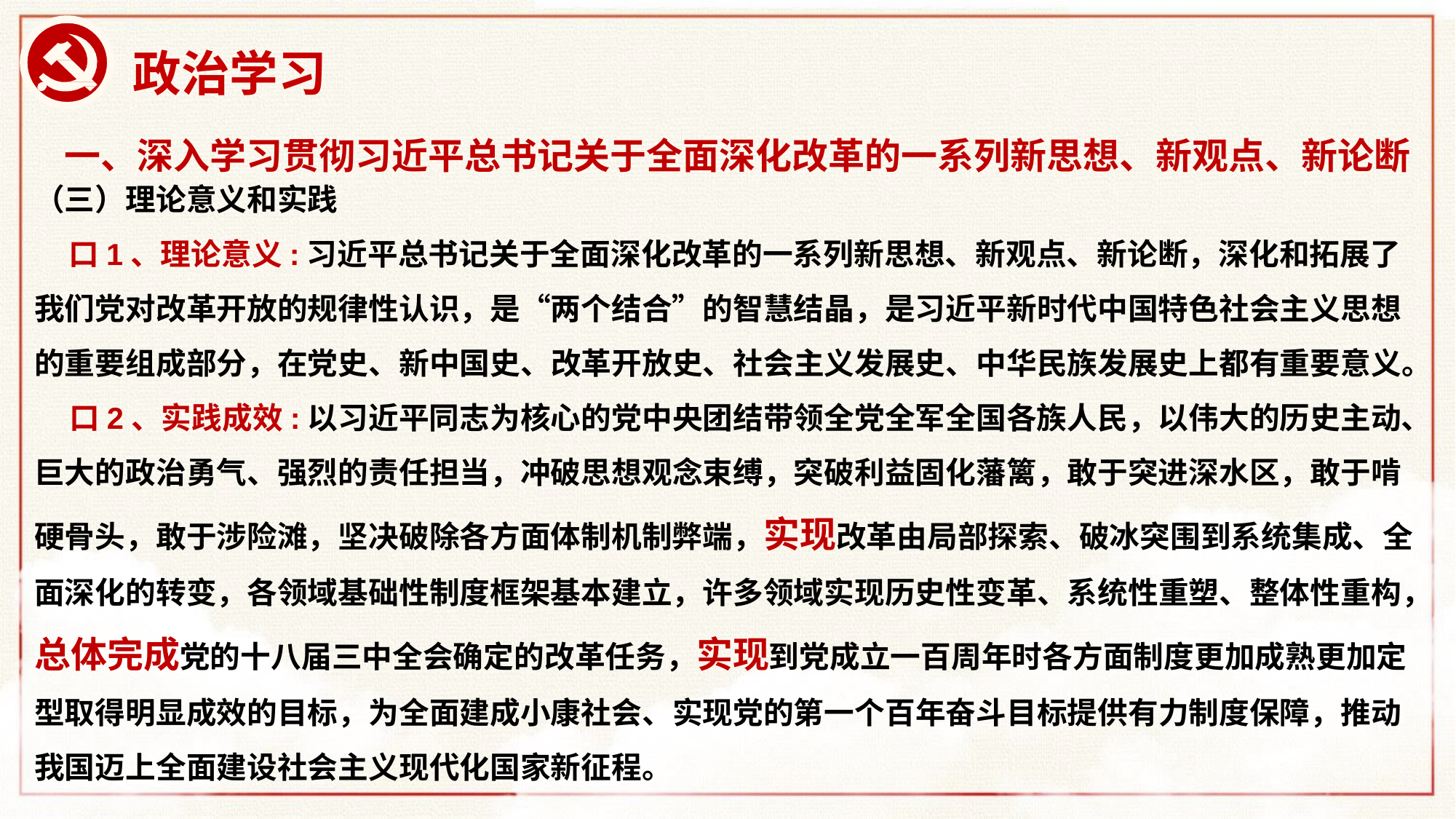

# 政治学习
一、深入学习贯彻习近平总书记关于全面深化改革的一系列新思想、新观点、新论断
（三）理论意义和实践
    口1、理论意义:习近平总书记关于全面深化改革的一系列新思想、新观点、新论断，深化和拓展了我们党对改革开放的规律性认识，是“两个结合”的智慧结晶，是习近平新时代中国特色社会主义思想的重要组成部分，在党史、新中国史、改革开放史、社会主义发展史、中华民族发展史上都有重要意义。
    口2、实践成效:以习近平同志为核心的党中央团结带领全党全军全国各族人民，以伟大的历史主动、巨大的政治勇气、强烈的责任担当，冲破思想观念束缚，突破利益固化藩篱，敢于突进深水区，敢于啃硬骨头，敢于涉险滩，坚决破除各方面体制机制弊端，实现改革由局部探索、破冰突围到系统集成、全面深化的转变，各领域基础性制度框架基本建立，许多领域实现历史性变革、系统性重塑、整体性重构，总体完成党的十八届三中全会确定的改革任务，实现到党成立一百周年时各方面制度更加成熟更加定型取得明显成效的目标，为全面建成小康社会、实现党的第一个百年奋斗目标提供有力制度保障，推动我国迈上全面建设社会主义现代化国家新征程。